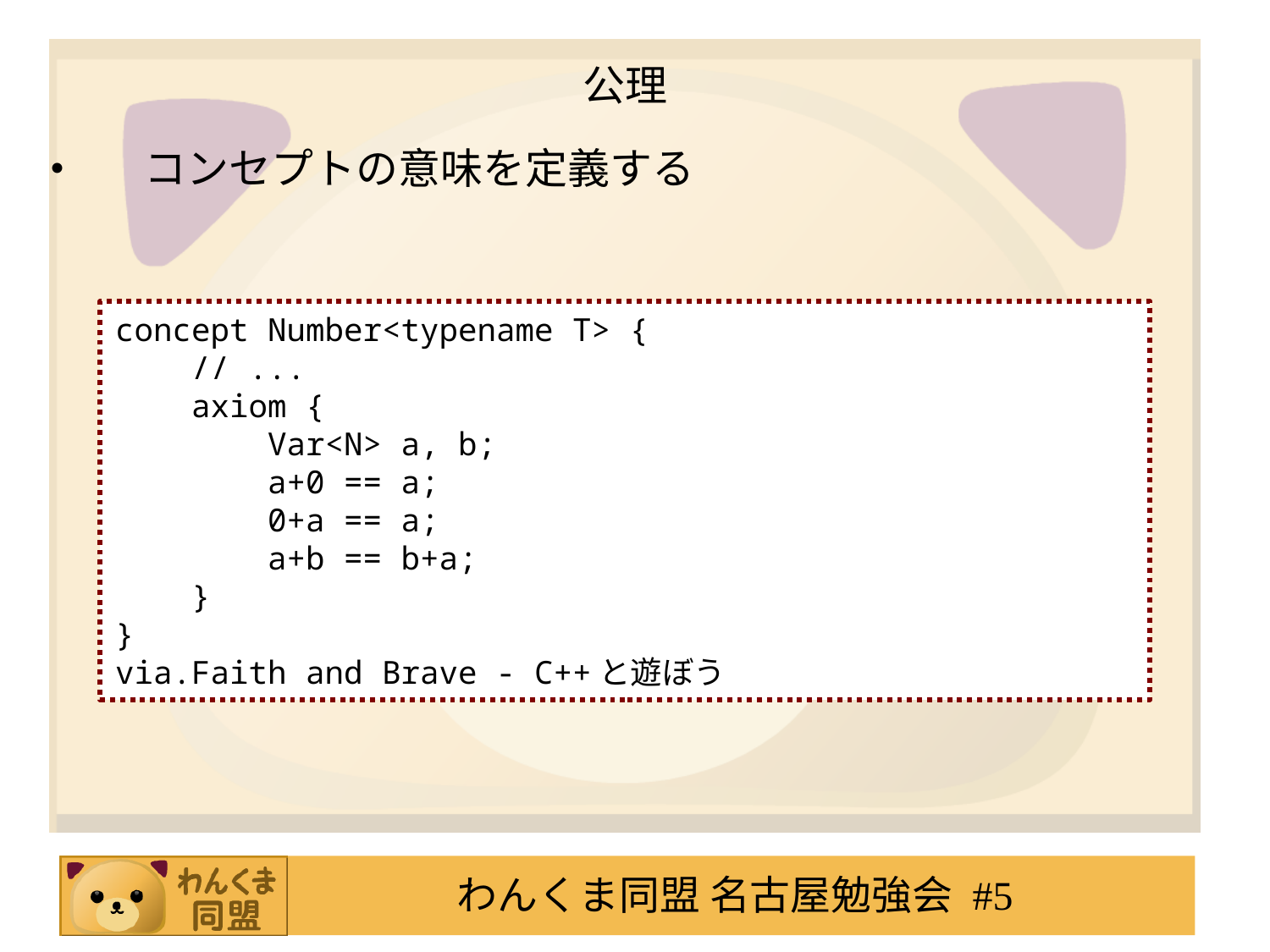

# 公理
コンセプトの意味を定義する
concept Number<typename T> {
    // ...
    axiom {
        Var<N> a, b;
        a+0 == a;
        0+a == a;
        a+b == b+a;
    }
}
via.Faith and Brave - C++と遊ぼう